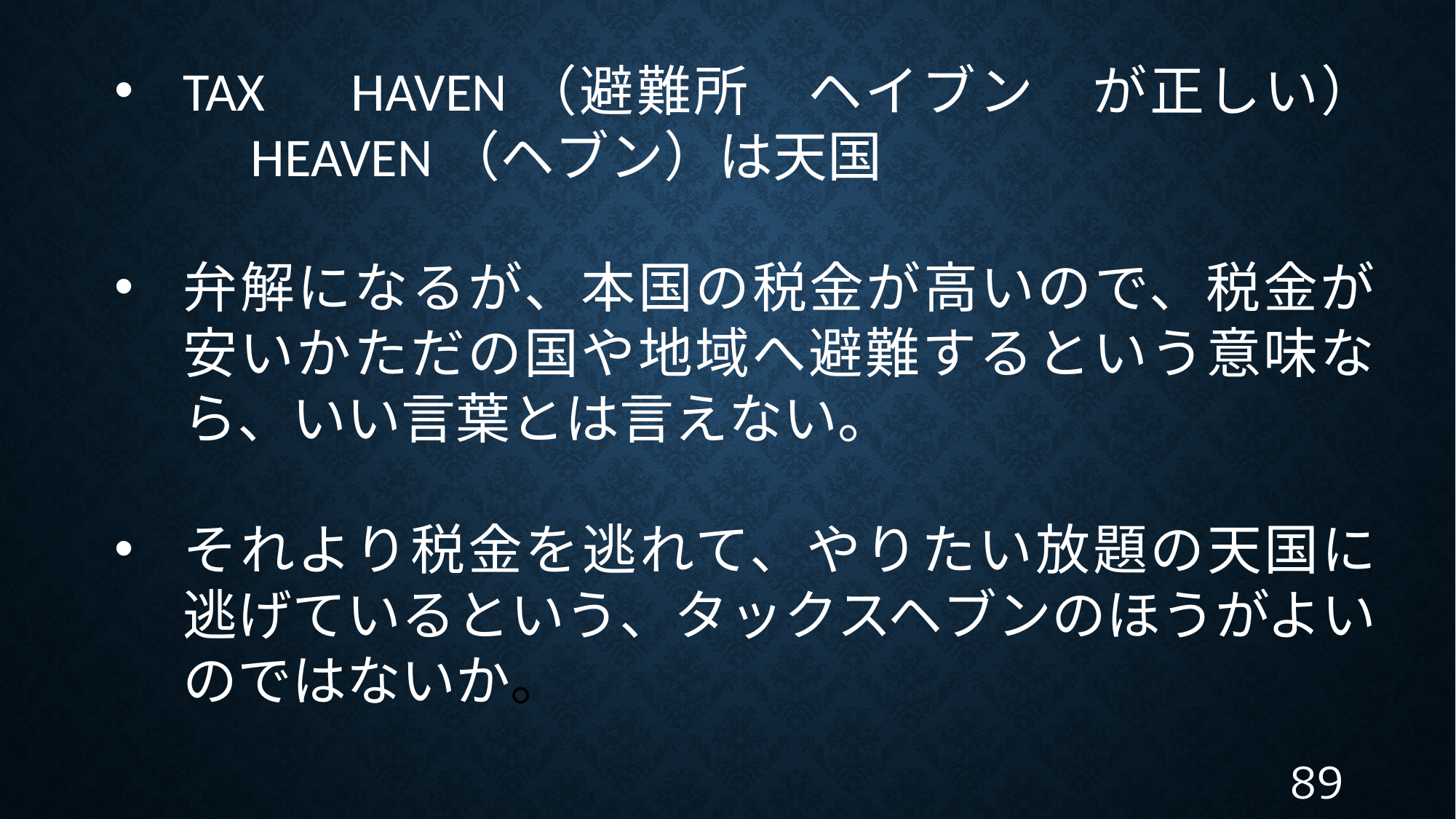

TAX　HAVEN（避難所　ヘイブン　が正しい）　HEAVEN（ヘブン）は天国

弁解になるが、本国の税金が高いので、税金が安いかただの国や地域へ避難するという意味なら、いい言葉とは言えない。

それより税金を逃れて、やりたい放題の天国に逃げているという、タックスヘブンのほうがよいのではないか。
89